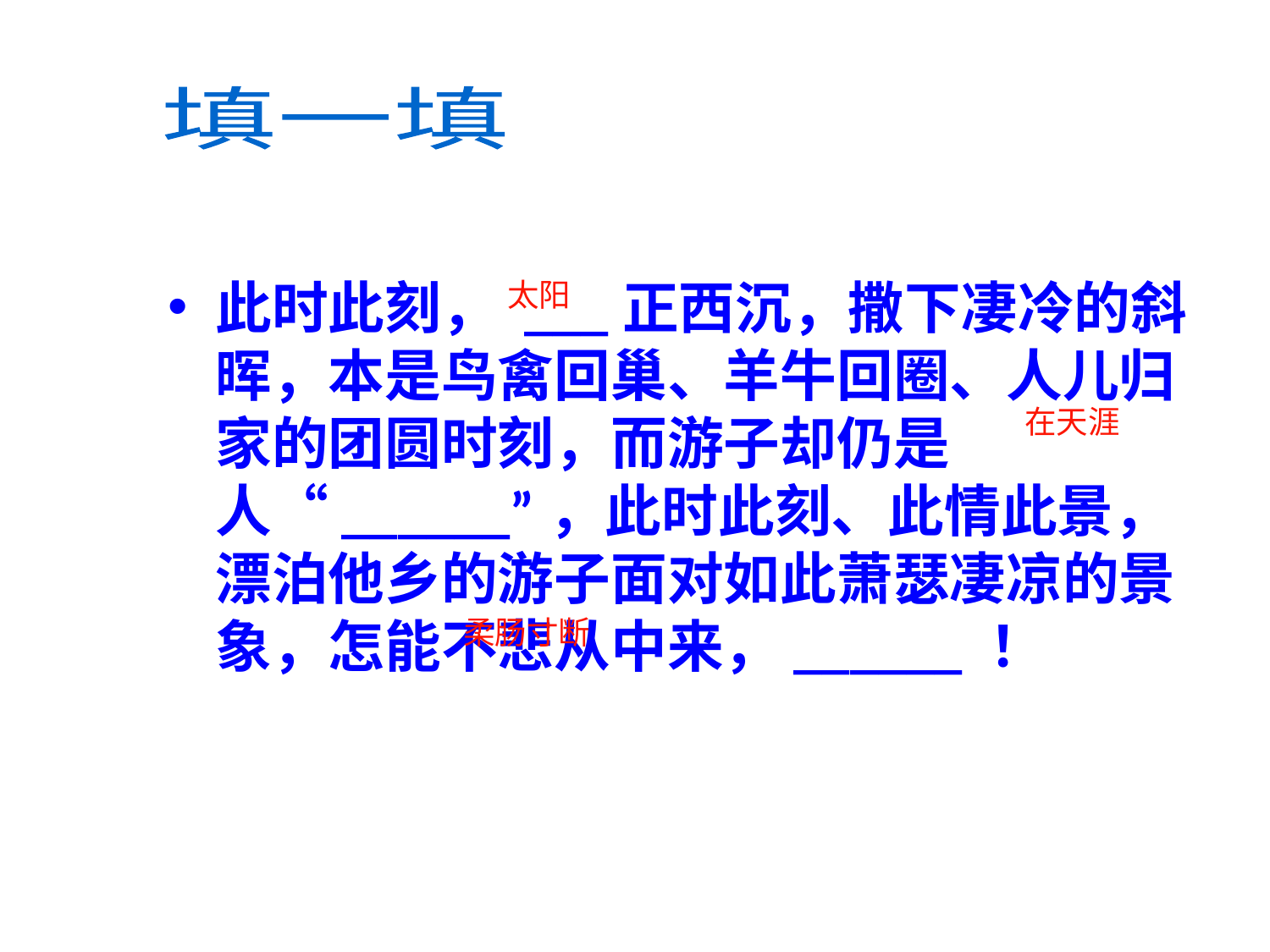

填一填
此时此刻， ___正西沉，撒下凄冷的斜晖，本是鸟禽回巢、羊牛回圈、人儿归家的团圆时刻，而游子却仍是人“______”，此时此刻、此情此景，漂泊他乡的游子面对如此萧瑟凄凉的景象，怎能不悲从中来，______ ！
太阳
在天涯
柔肠寸断